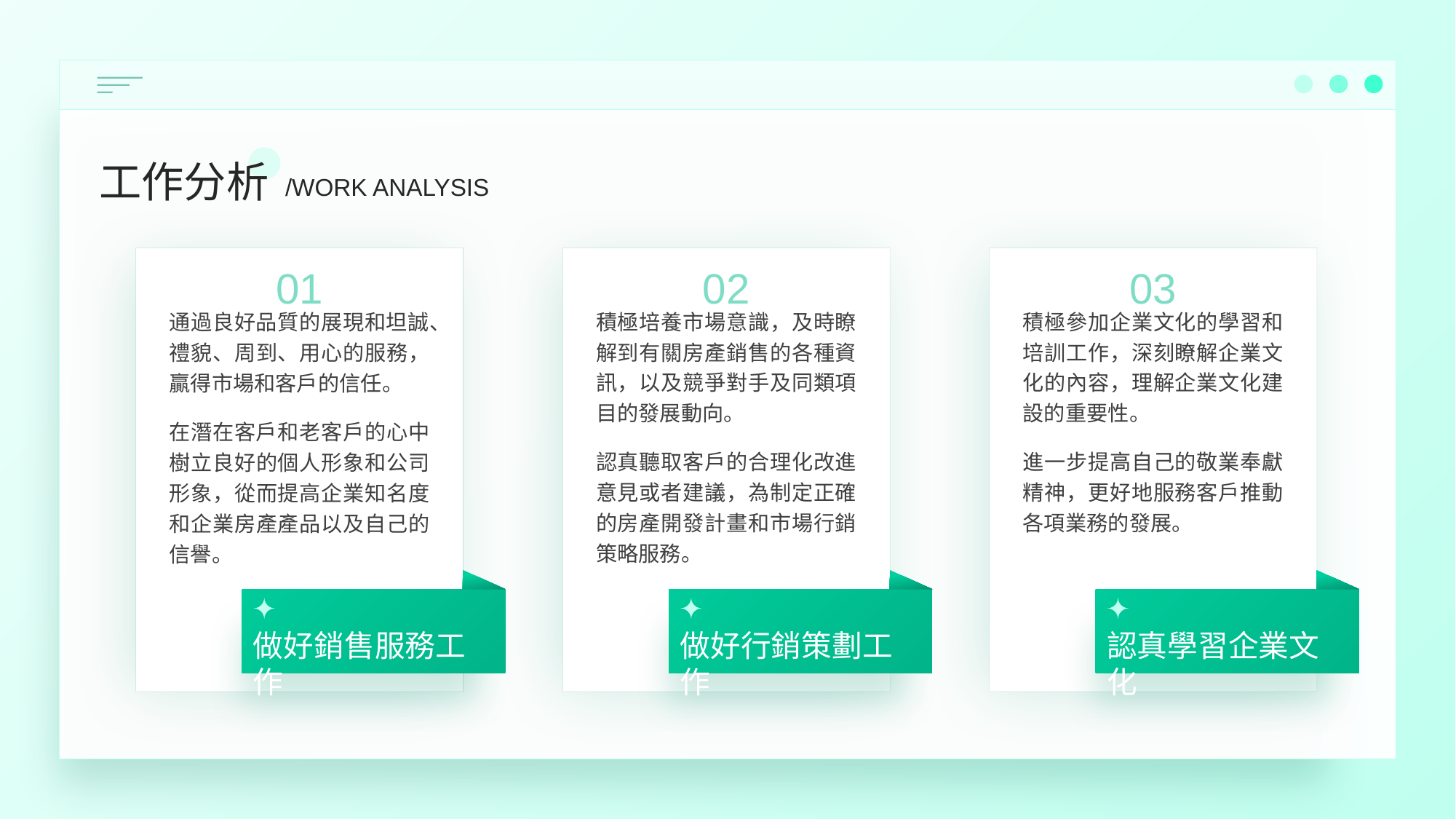

工作分析
/WORK ANALYSIS

01
通過良好品質的展現和坦誠、禮貌、周到、用心的服務，贏得市場和客戶的信任。
在潛在客戶和老客戶的心中樹立良好的個人形象和公司形象，從而提高企業知名度和企業房產產品以及自己的信譽。

做好銷售服務工作

02
積極培養市場意識，及時瞭解到有關房產銷售的各種資訊，以及競爭對手及同類項目的發展動向。
認真聽取客戶的合理化改進意見或者建議，為制定正確的房產開發計畫和市場行銷策略服務。

做好行銷策劃工作

03
積極參加企業文化的學習和培訓工作，深刻瞭解企業文化的內容，理解企業文化建設的重要性。
進一步提高自己的敬業奉獻精神，更好地服務客戶推動各項業務的發展。

認真學習企業文化